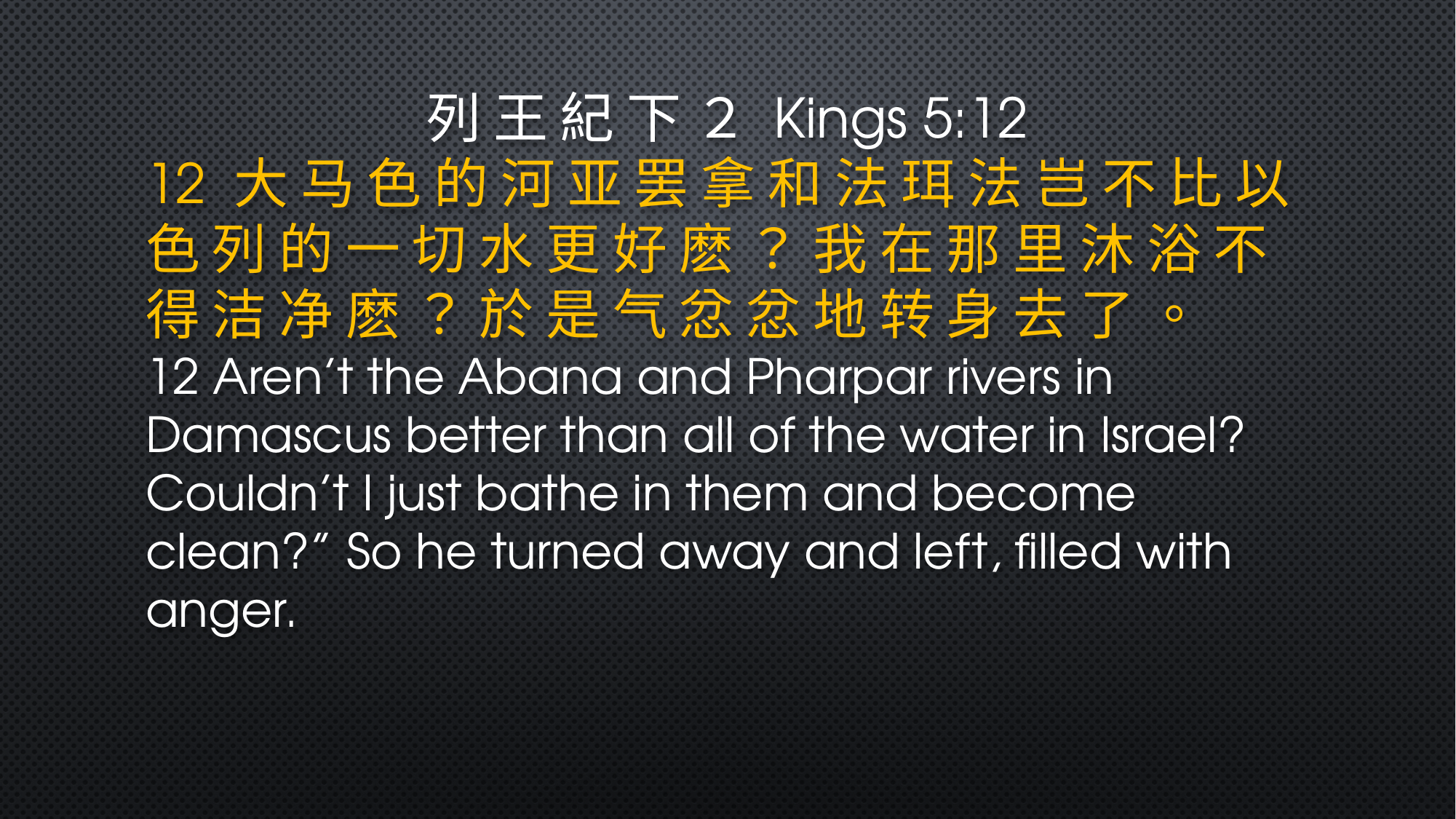

列 王 紀 下 ２ Kings 5:12
12 大 马 色 的 河 亚 罢 拿 和 法 珥 法 岂 不 比 以 色 列 的 一 切 水 更 好 麽 ？ 我 在 那 里 沐 浴 不 得 洁 净 麽 ？ 於 是 气 忿 忿 地 转 身 去 了 。
12 Aren’t the Abana and Pharpar rivers in Damascus better than all of the water in Israel? Couldn’t I just bathe in them and become clean?” So he turned away and left, filled with anger.